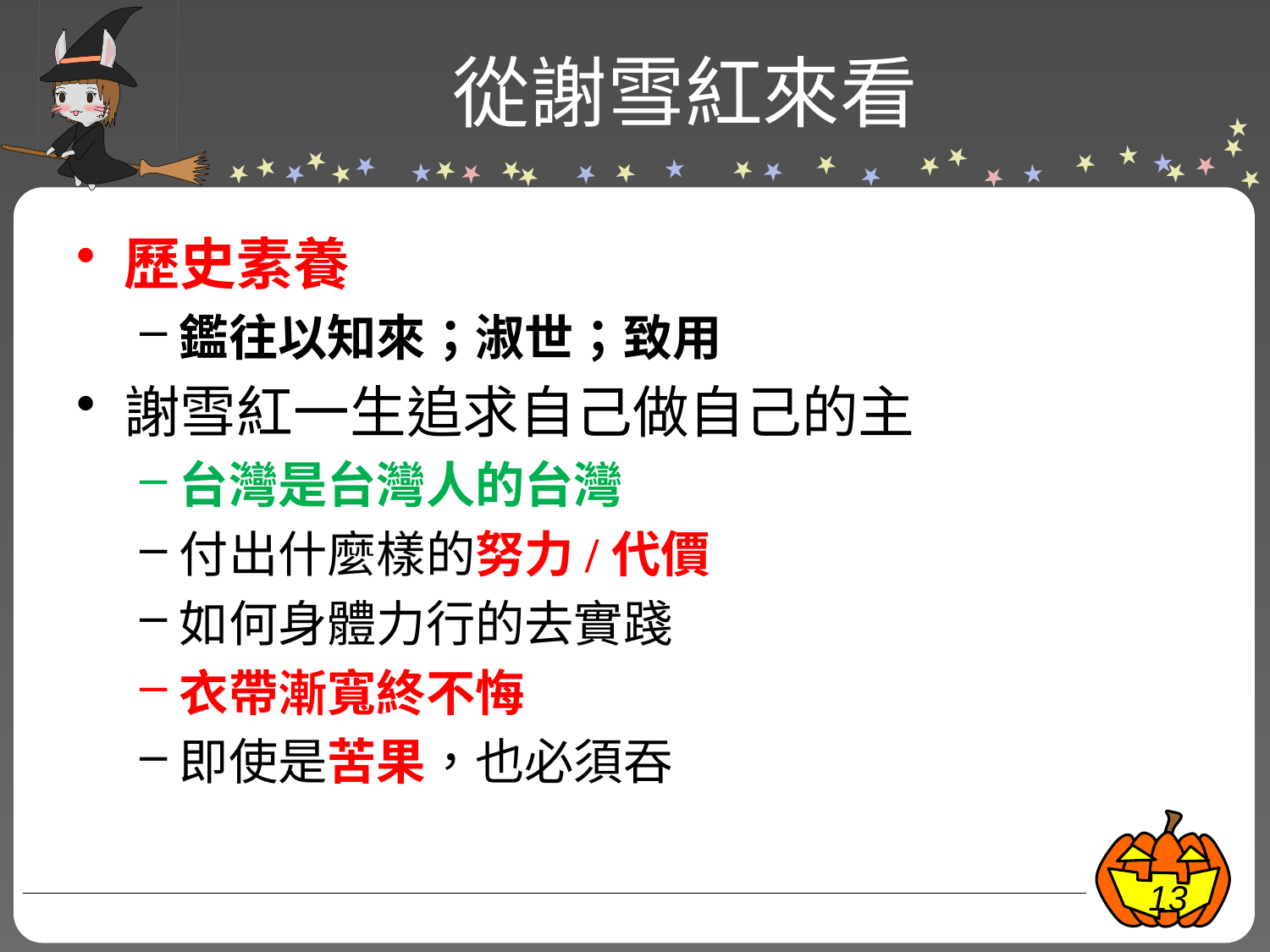

# 從謝雪紅來看
歷史素養
鑑往以知來；淑世；致用
謝雪紅一生追求自己做自己的主
台灣是台灣人的台灣
付出什麼樣的努力/代價
如何身體力行的去實踐
衣帶漸寬終不悔
即使是苦果，也必須吞
13